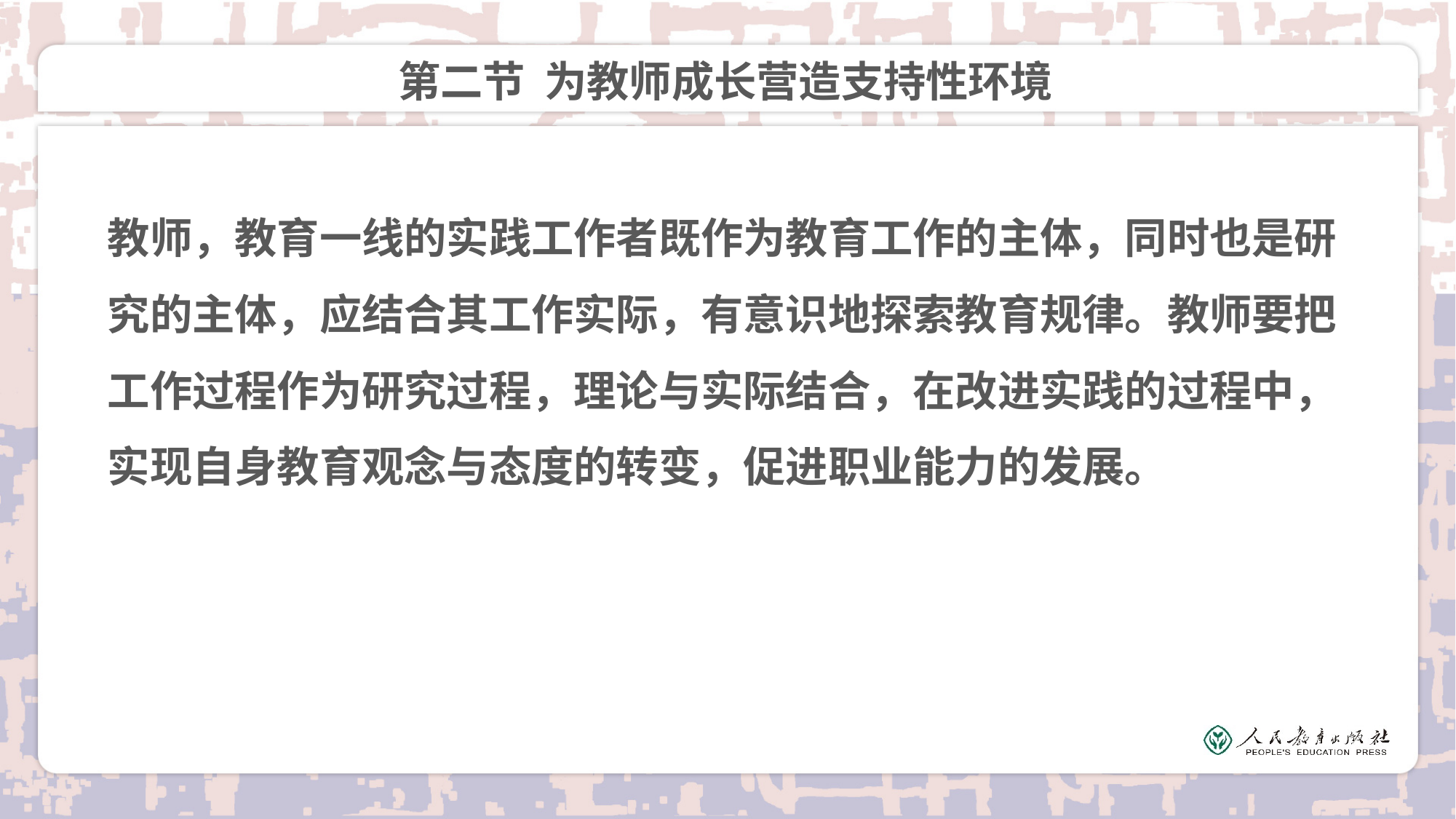

# 第二节  为教师成长营造支持性环境
教师，教育一线的实践工作者既作为教育工作的主体，同时也是研究的主体，应结合其工作实际，有意识地探索教育规律。教师要把工作过程作为研究过程，理论与实际结合，在改进实践的过程中，实现自身教育观念与态度的转变，促进职业能力的发展。